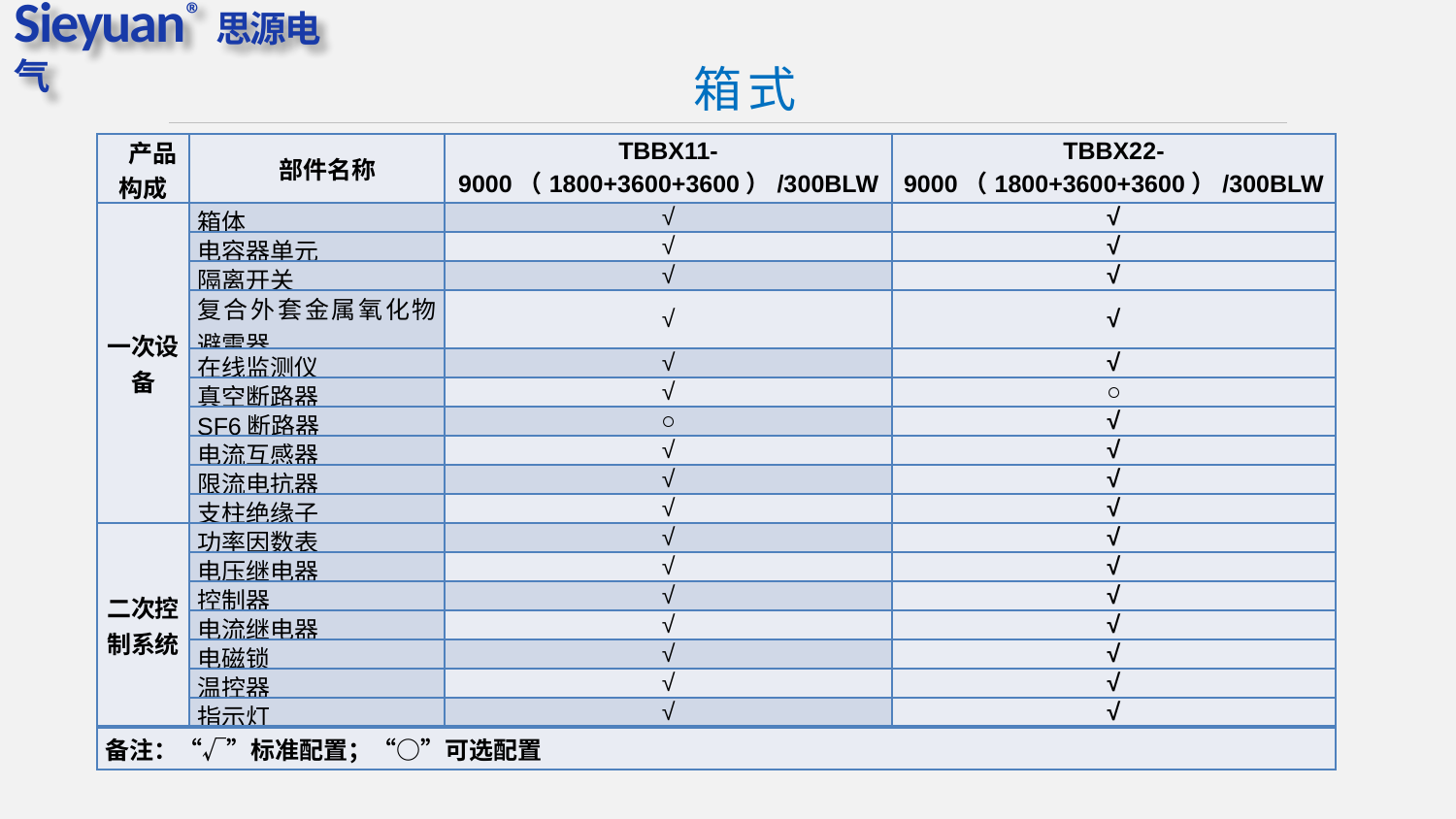

箱式
| 产品构成 | 部件名称 | TBBX11-9000（1800+3600+3600）/300BLW | TBBX22-9000（1800+3600+3600）/300BLW |
| --- | --- | --- | --- |
| 一次设备 | 箱体 | √ | √ |
|  | 电容器单元 | √ | √ |
|  | 隔离开关 | √ | √ |
|  | 复合外套金属氧化物避雷器 | √ | √ |
|  | 在线监测仪 | √ | √ |
|  | 真空断路器 | √ | ○ |
|  | SF6断路器 | ○ | √ |
|  | 电流互感器 | √ | √ |
|  | 限流电抗器 | √ | √ |
|  | 支柱绝缘子 | √ | √ |
| 二次控制系统 | 功率因数表 | √ | √ |
|  | 电压继电器 | √ | √ |
|  | 控制器 | √ | √ |
|  | 电流继电器 | √ | √ |
|  | 电磁锁 | √ | √ |
|  | 温控器 | √ | √ |
|  | 指示灯 | √ | √ |
| 备注：“√”标准配置；“○”可选配置 |  |  |  |